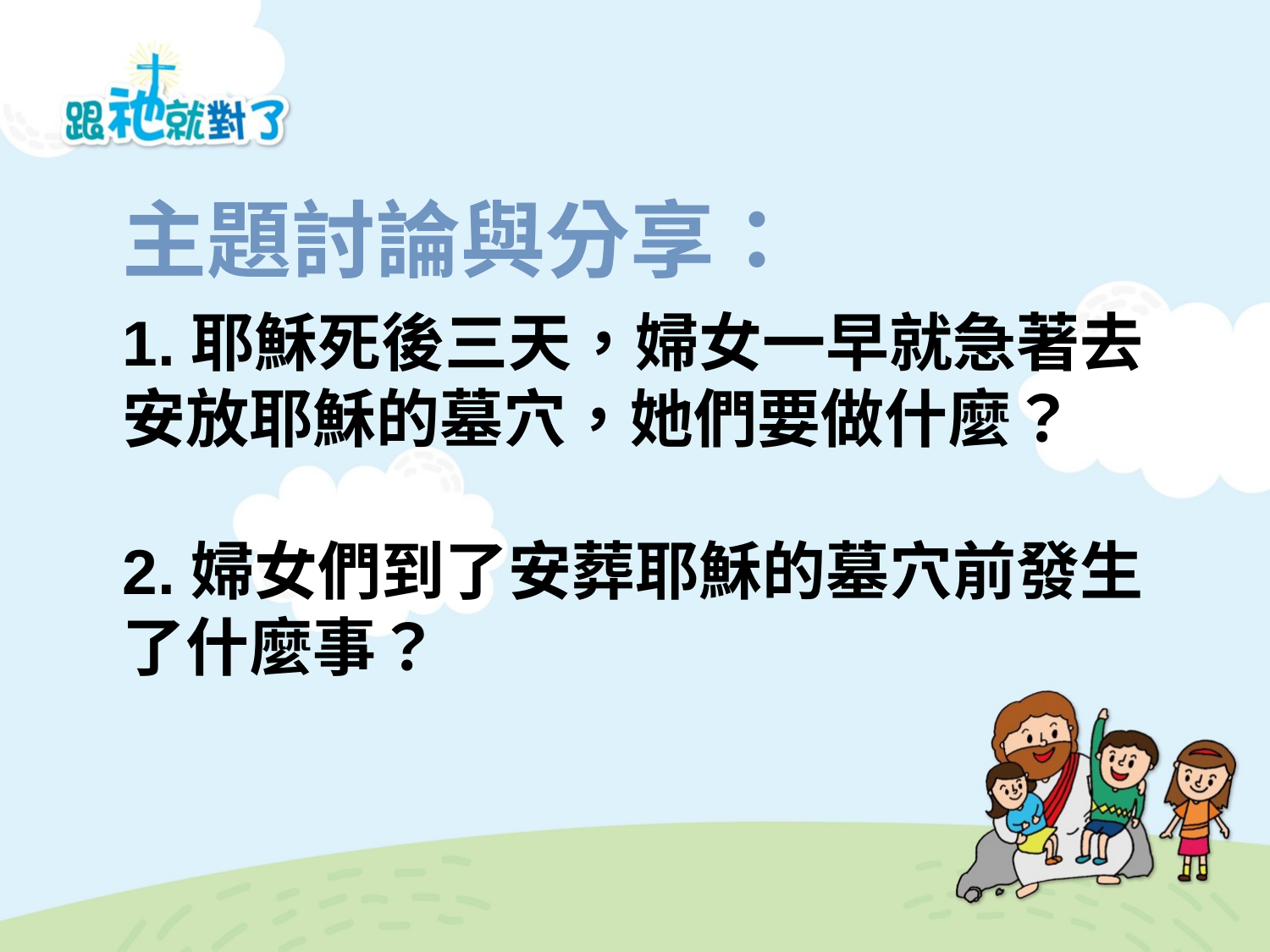

主題討論與分享：
1.耶穌死後三天，婦女一早就急著去安放耶穌的墓穴，她們要做什麼？

2.婦女們到了安葬耶穌的墓穴前發生了什麼事？